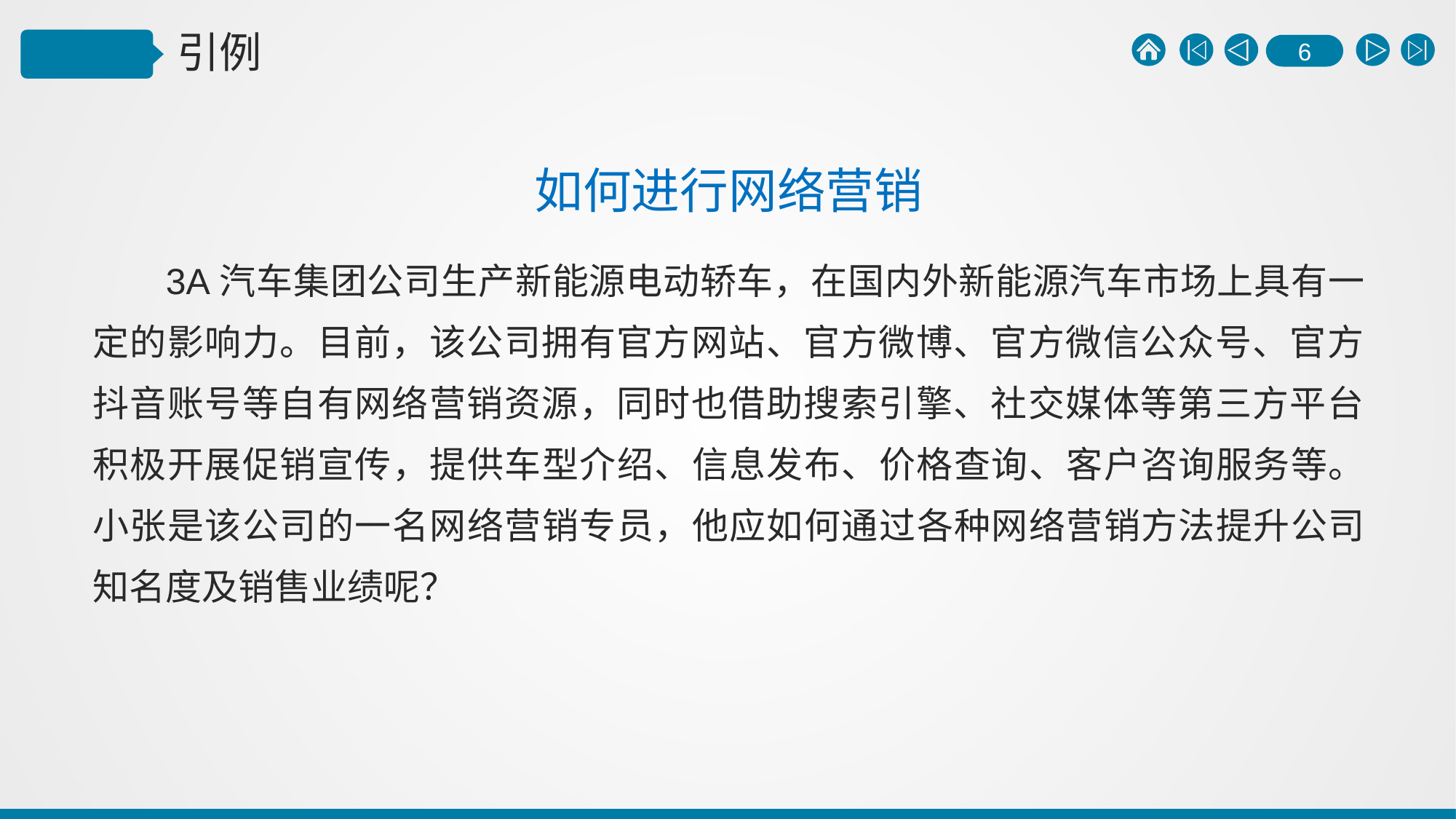

如何进行网络营销
3A汽车集团公司生产新能源电动轿车，在国内外新能源汽车市场上具有一定的影响力。目前，该公司拥有官方网站、官方微博、官方微信公众号、官方抖音账号等自有网络营销资源，同时也借助搜索引擎、社交媒体等第三方平台积极开展促销宣传，提供车型介绍、信息发布、价格查询、客户咨询服务等。小张是该公司的一名网络营销专员，他应如何通过各种网络营销方法提升公司知名度及销售业绩呢？